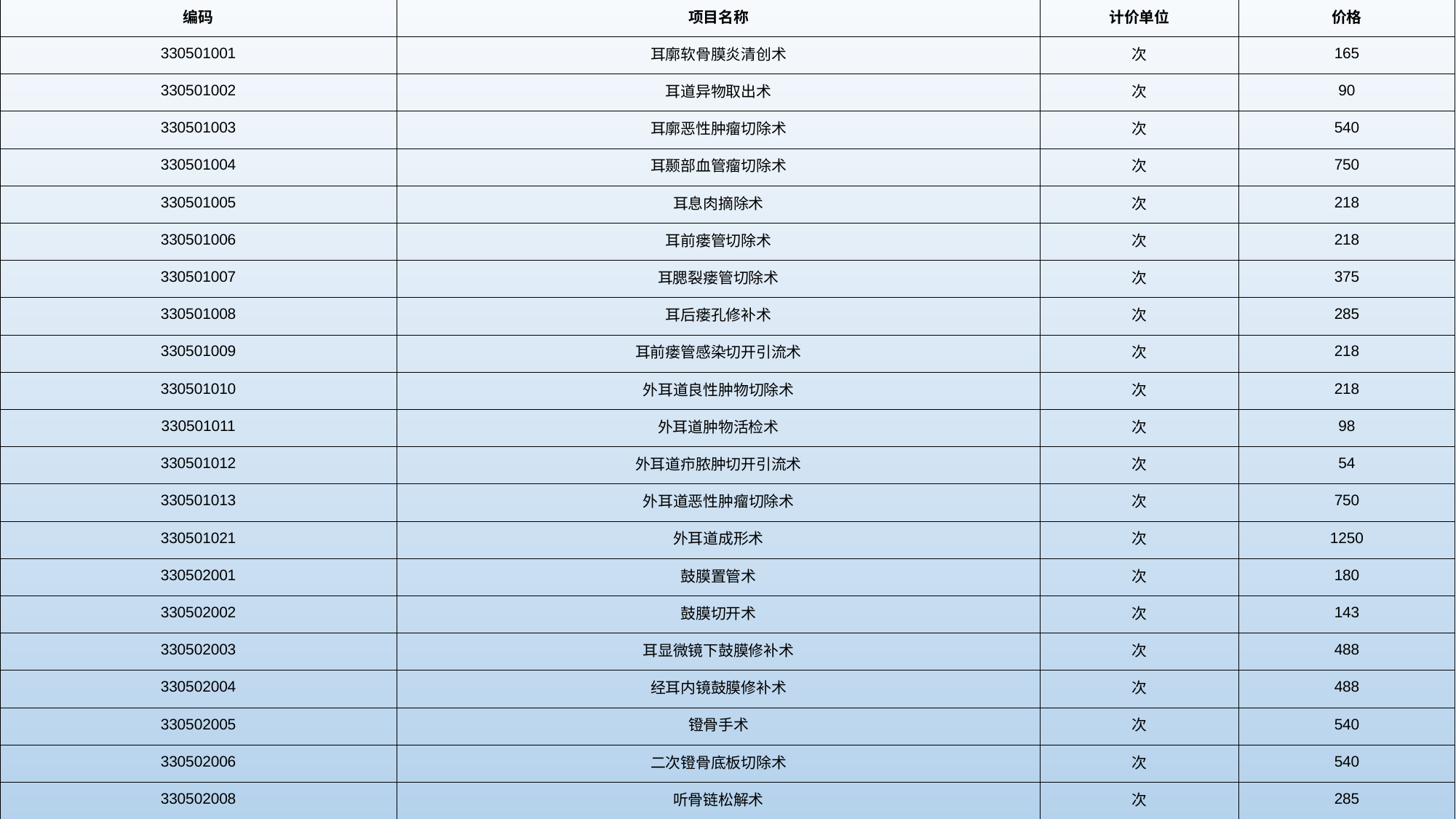

| 编码 | 项目名称 | 计价单位 | 价格 |
| --- | --- | --- | --- |
| 330501001 | 耳廓软骨膜炎清创术 | 次 | 165 |
| 330501002 | 耳道异物取出术 | 次 | 90 |
| 330501003 | 耳廓恶性肿瘤切除术 | 次 | 540 |
| 330501004 | 耳颞部血管瘤切除术 | 次 | 750 |
| 330501005 | 耳息肉摘除术 | 次 | 218 |
| 330501006 | 耳前瘘管切除术 | 次 | 218 |
| 330501007 | 耳腮裂瘘管切除术 | 次 | 375 |
| 330501008 | 耳后瘘孔修补术 | 次 | 285 |
| 330501009 | 耳前瘘管感染切开引流术 | 次 | 218 |
| 330501010 | 外耳道良性肿物切除术 | 次 | 218 |
| 330501011 | 外耳道肿物活检术 | 次 | 98 |
| 330501012 | 外耳道疖脓肿切开引流术 | 次 | 54 |
| 330501013 | 外耳道恶性肿瘤切除术 | 次 | 750 |
| 330501021 | 外耳道成形术 | 次 | 1250 |
| 330502001 | 鼓膜置管术 | 次 | 180 |
| 330502002 | 鼓膜切开术 | 次 | 143 |
| 330502003 | 耳显微镜下鼓膜修补术 | 次 | 488 |
| 330502004 | 经耳内镜鼓膜修补术 | 次 | 488 |
| 330502005 | 镫骨手术 | 次 | 540 |
| 330502006 | 二次镫骨底板切除术 | 次 | 540 |
| 330502008 | 听骨链松解术 | 次 | 285 |